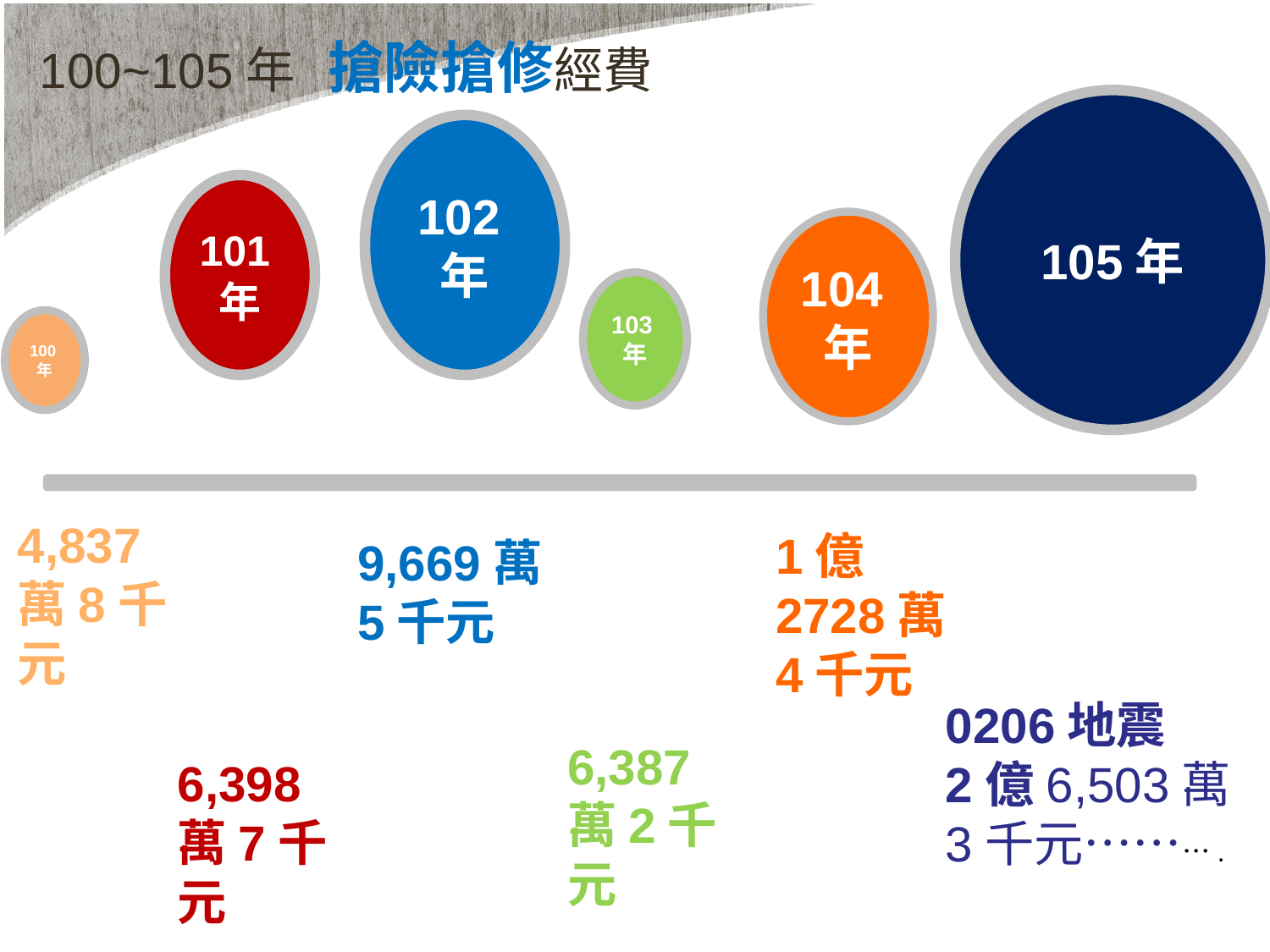

# 100~105年   搶險搶修經費
105年
102年

101年
104年
103年
100年

4,837萬8千元
1億2728萬4千元
9,669萬5千元
0206地震
2億6,503萬3千元……….
6,387萬2千元
6,398萬7千元